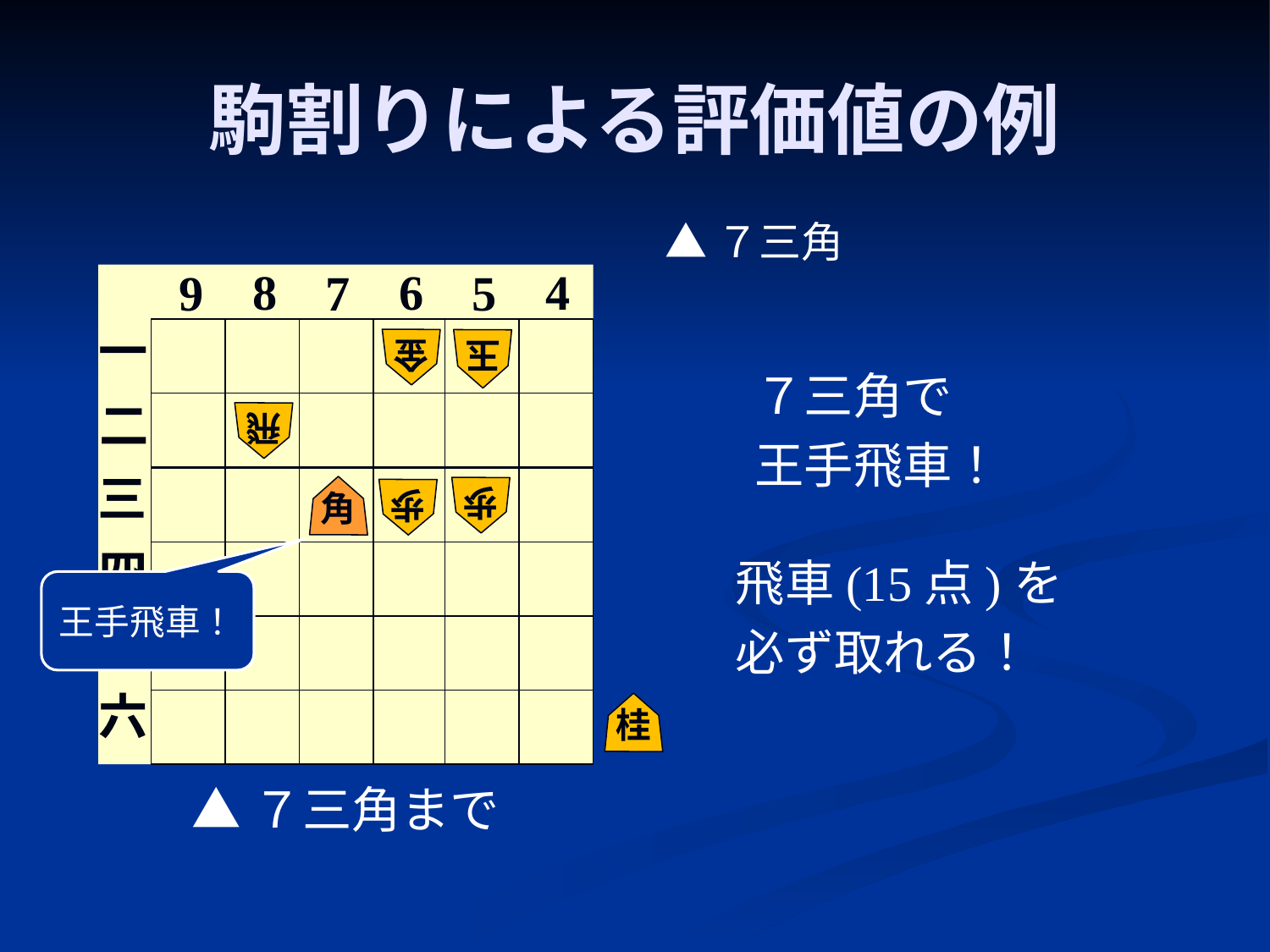

# 駒割りによる評価値の例
▲７三角
6
8
4
7
9
5

一

金
玉
７三角で
王手飛車！
二

飛
三

角
歩
歩
四

飛車(15点)を
必ず取れる！
王手飛車！
五

六

桂
▲７三角まで